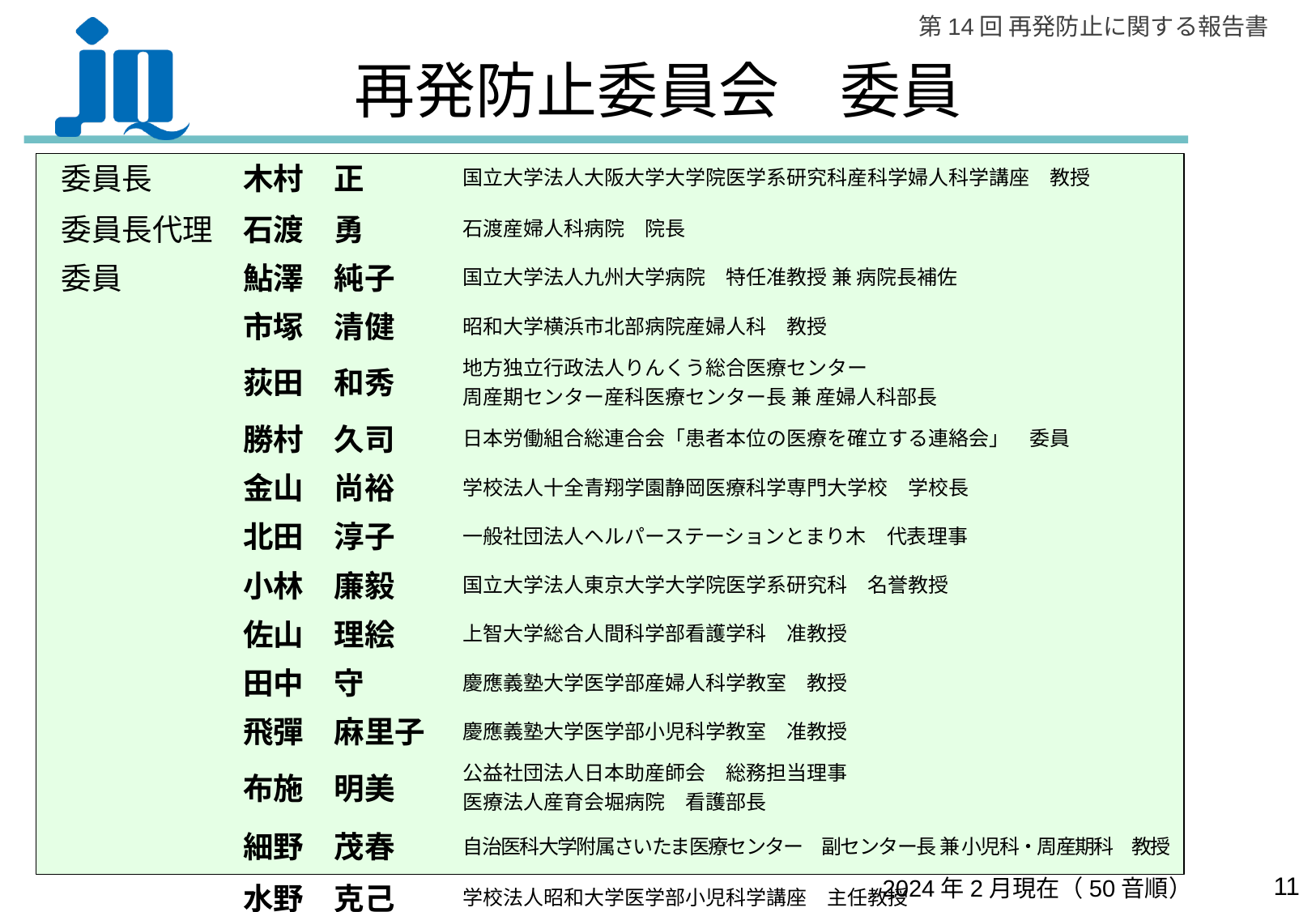

# 再発防止委員会　委員
| 委員長 | 木村　正 | 国立大学法人大阪大学大学院医学系研究科産科学婦人科学講座　教授 |
| --- | --- | --- |
| 委員長代理 | 石渡　勇 | 石渡産婦人科病院　院長 |
| 委員 | 鮎澤　純子 | 国立大学法人九州大学病院　特任准教授 兼 病院長補佐 |
|  | 市塚　清健 | 昭和大学横浜市北部病院産婦人科　教授 |
|  | 荻田　和秀 | 地方独立行政法人りんくう総合医療センター 周産期センター産科医療センター長 兼 産婦人科部長 |
|  | 勝村　久司 | 日本労働組合総連合会「患者本位の医療を確立する連絡会」　委員 |
|  | 金山　尚裕 | 学校法人十全青翔学園静岡医療科学専門大学校　学校長 |
|  | 北田　淳子 | 一般社団法人ヘルパーステーションとまり木　代表理事 |
|  | 小林　廉毅 | 国立大学法人東京大学大学院医学系研究科　名誉教授 |
|  | 佐山　理絵 | 上智大学総合人間科学部看護学科　准教授 |
|  | 田中　守 | 慶應義塾大学医学部産婦人科学教室　教授 |
|  | 飛彈　麻里子 | 慶應義塾大学医学部小児科学教室　准教授 |
|  | 布施　明美 | 公益社団法人日本助産師会　総務担当理事 医療法人産育会堀病院　看護部長 |
|  | 細野　茂春 | 自治医科大学附属さいたま医療センター　副センター長 兼 小児科・周産期科　教授 |
|  | 水野　克己 | 学校法人昭和大学医学部小児科学講座　主任教授 |

11
2024年2月現在（50音順）